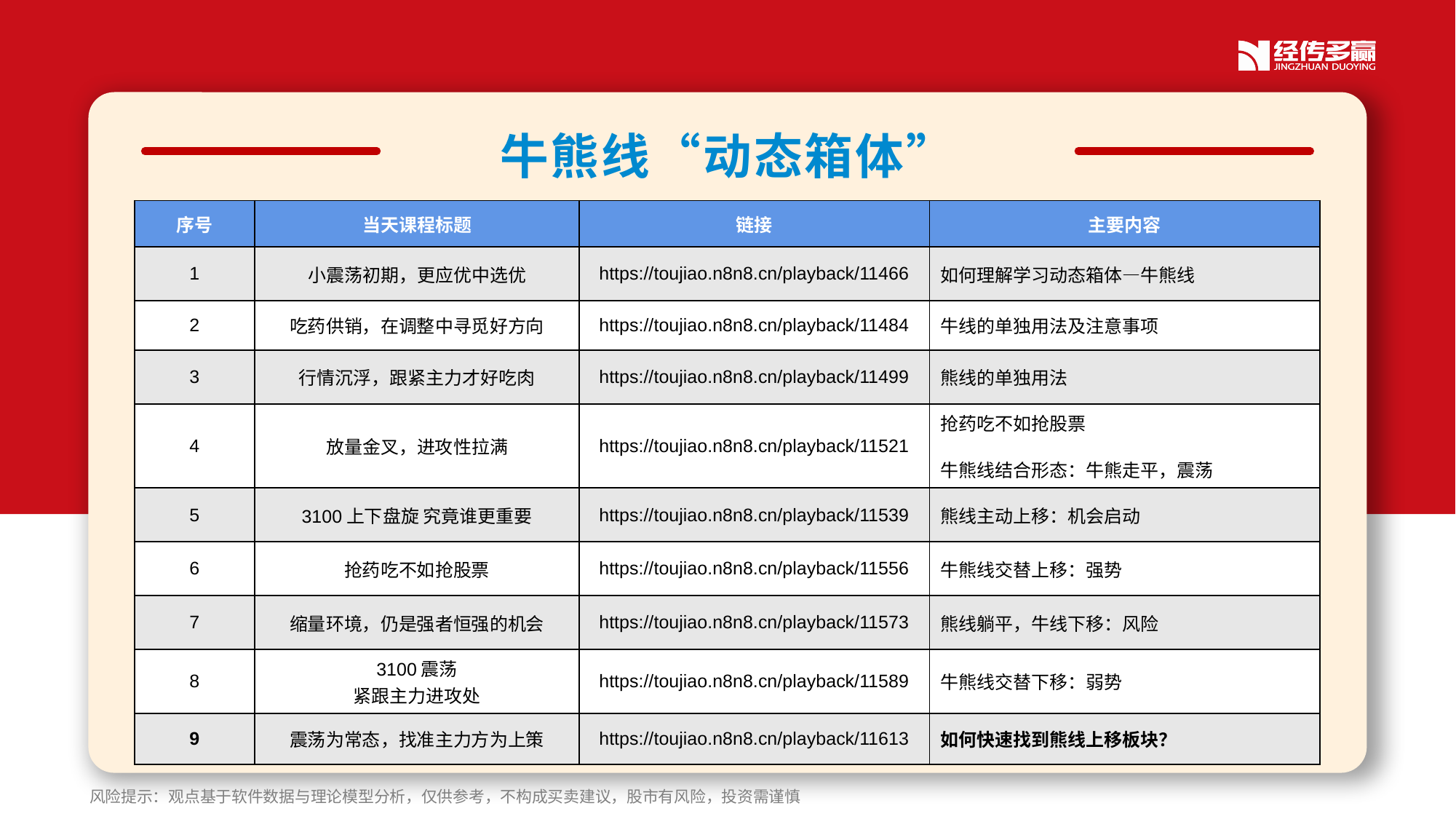

牛熊线“动态箱体”
| 序号 | 当天课程标题 | 链接 | 主要内容 |
| --- | --- | --- | --- |
| 1 | 小震荡初期，更应优中选优 | https://toujiao.n8n8.cn/playback/11466 | 如何理解学习动态箱体—牛熊线 |
| 2 | 吃药供销，在调整中寻觅好方向 | https://toujiao.n8n8.cn/playback/11484 | 牛线的单独用法及注意事项 |
| 3 | 行情沉浮，跟紧主力才好吃肉 | https://toujiao.n8n8.cn/playback/11499 | 熊线的单独用法 |
| 4 | 放量金叉，进攻性拉满 | https://toujiao.n8n8.cn/playback/11521 | 抢药吃不如抢股票 牛熊线结合形态：牛熊走平，震荡 |
| 5 | 3100上下盘旋 究竟谁更重要 | https://toujiao.n8n8.cn/playback/11539 | 熊线主动上移：机会启动 |
| 6 | 抢药吃不如抢股票 | https://toujiao.n8n8.cn/playback/11556 | 牛熊线交替上移：强势 |
| 7 | 缩量环境，仍是强者恒强的机会 | https://toujiao.n8n8.cn/playback/11573 | 熊线躺平，牛线下移：风险 |
| 8 | 3100震荡 紧跟主力进攻处 | https://toujiao.n8n8.cn/playback/11589 | 牛熊线交替下移：弱势 |
| 9 | 震荡为常态，找准主力方为上策 | https://toujiao.n8n8.cn/playback/11613 | 如何快速找到熊线上移板块？ |